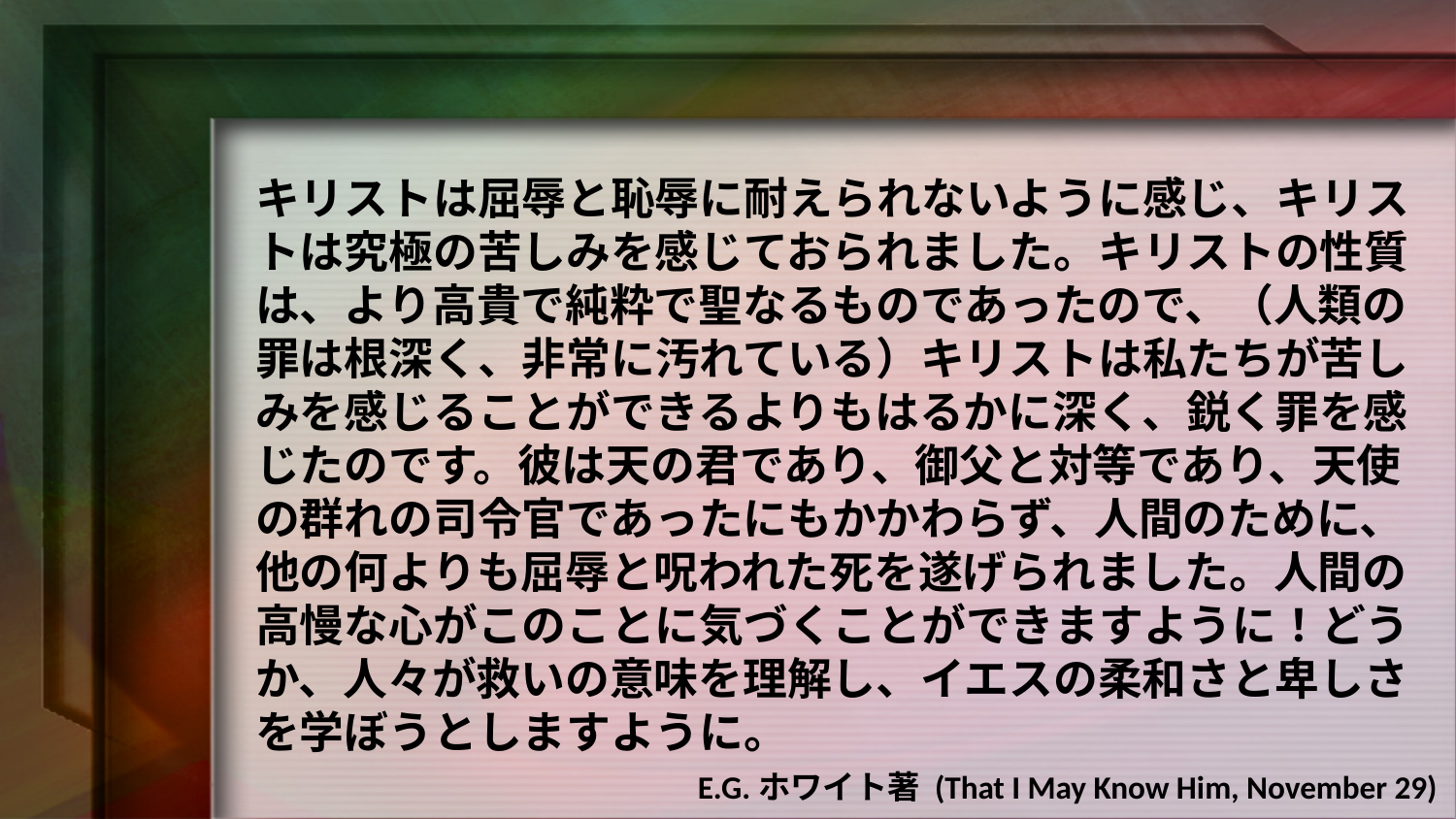

キリストは屈辱と恥辱に耐えられないように感じ、キリストは究極の苦しみを感じておられました。キリストの性質は、より高貴で純粋で聖なるものであったので、（人類の罪は根深く、非常に汚れている）キリストは私たちが苦しみを感じることができるよりもはるかに深く、鋭く罪を感じたのです。彼は天の君であり、御父と対等であり、天使の群れの司令官であったにもかかわらず、人間のために、他の何よりも屈辱と呪われた死を遂げられました。人間の高慢な心がこのことに気づくことができますように！どうか、人々が救いの意味を理解し、イエスの柔和さと卑しさを学ぼうとしますように。
E.G.ホワイト著 (That I May Know Him, November 29)